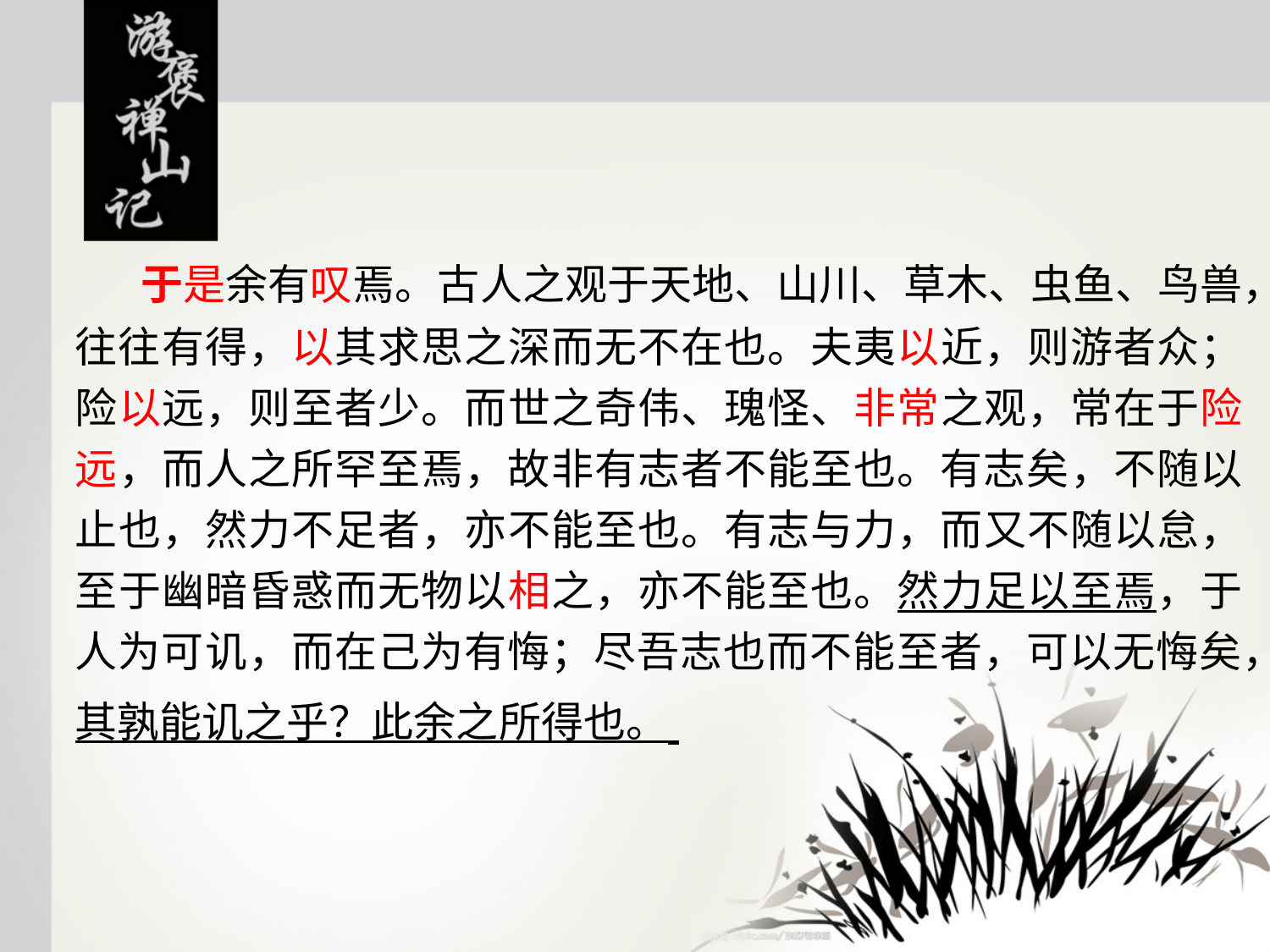

于是余有叹焉。古人之观于天地、山川、草木、虫鱼、鸟兽，往往有得，以其求思之深而无不在也。夫夷以近，则游者众；险以远，则至者少。而世之奇伟、瑰怪、非常之观，常在于险远，而人之所罕至焉，故非有志者不能至也。有志矣，不随以止也，然力不足者，亦不能至也。有志与力，而又不随以怠，至于幽暗昏惑而无物以相之，亦不能至也。然力足以至焉，于人为可讥，而在己为有悔；尽吾志也而不能至者，可以无悔矣，其孰能讥之乎？此余之所得也。